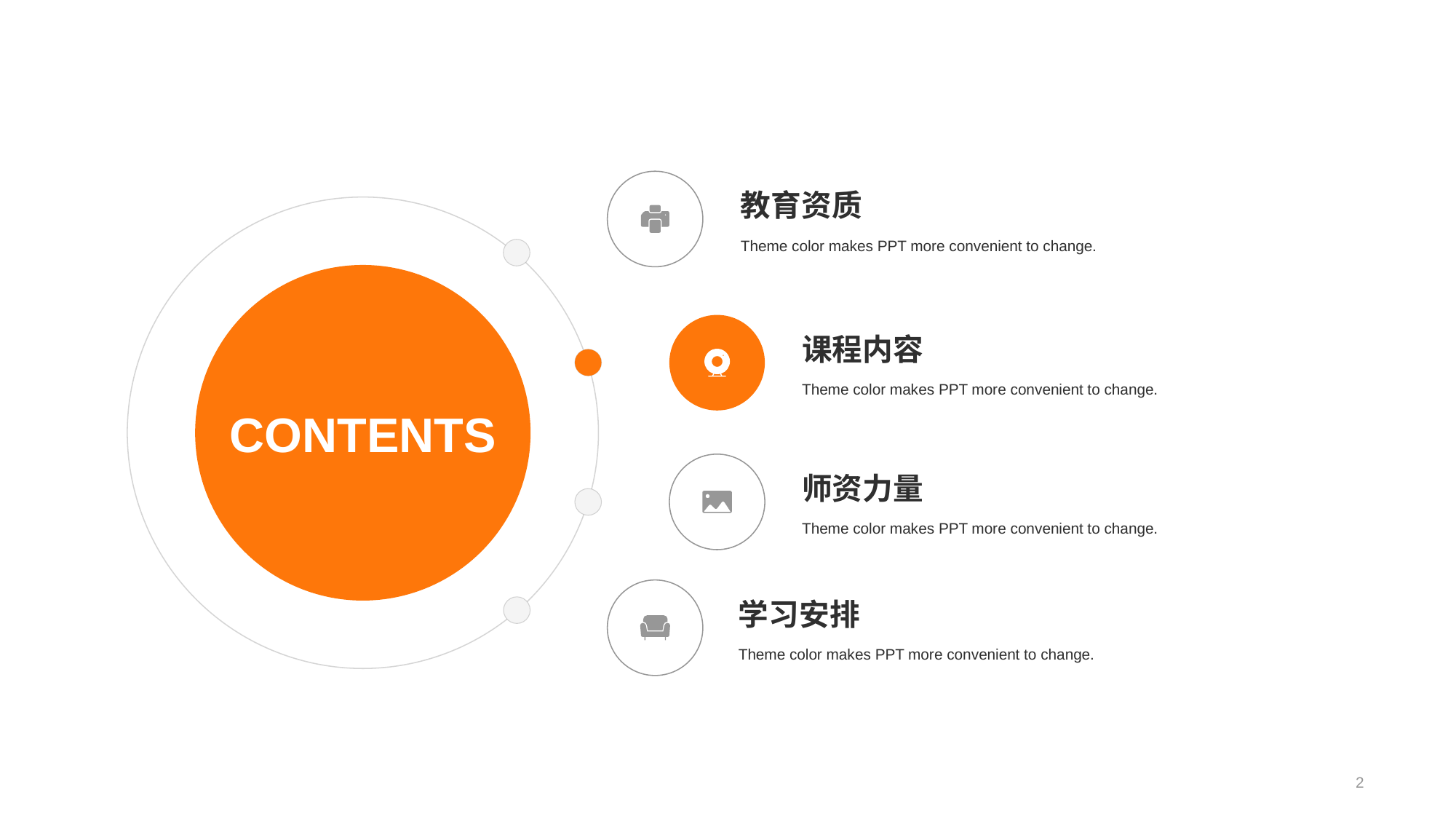

教育资质
Theme color makes PPT more convenient to change.

CONTENTS

课程内容
Theme color makes PPT more convenient to change.

师资力量
Theme color makes PPT more convenient to change.

学习安排
Theme color makes PPT more convenient to change.

2